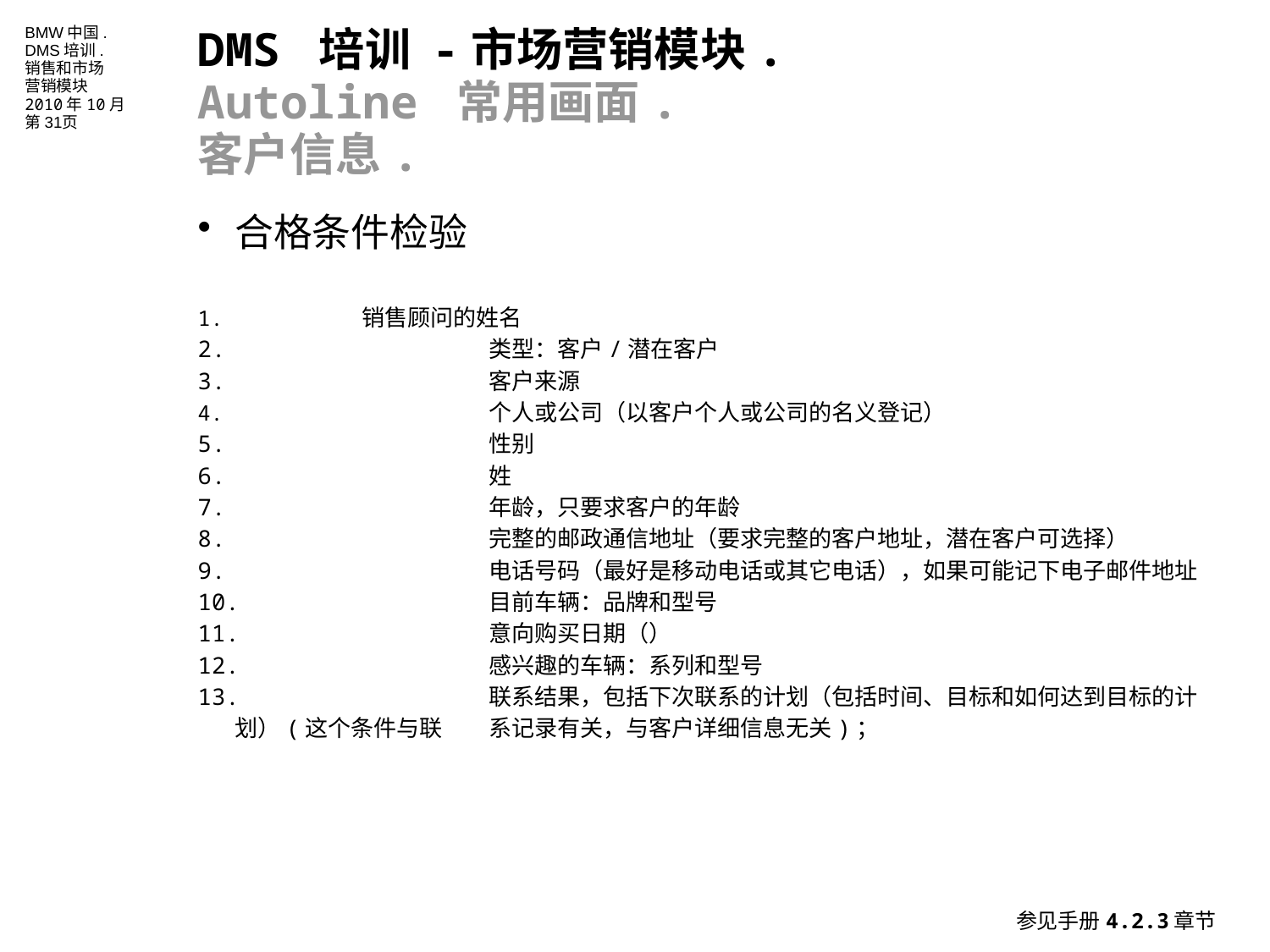

DMS 培训 -市场营销模块.
Autoline 常用画面.
客户信息.
合格条件检验

1.  	销售顾问的姓名
2. 		类型：客户/潜在客户
3. 		客户来源
4. 		个人或公司（以客户个人或公司的名义登记）
5. 		性别
6. 		姓
7. 		年龄，只要求客户的年龄
8. 		完整的邮政通信地址（要求完整的客户地址，潜在客户可选择）
9. 		电话号码（最好是移动电话或其它电话），如果可能记下电子邮件地址
10.		目前车辆：品牌和型号
11.		意向购买日期（）
12.		感兴趣的车辆：系列和型号
13.		联系结果，包括下次联系的计划（包括时间、目标和如何达到目标的计划）(这个条件与联	系记录有关，与客户详细信息无关)；

参见手册4.2.3章节